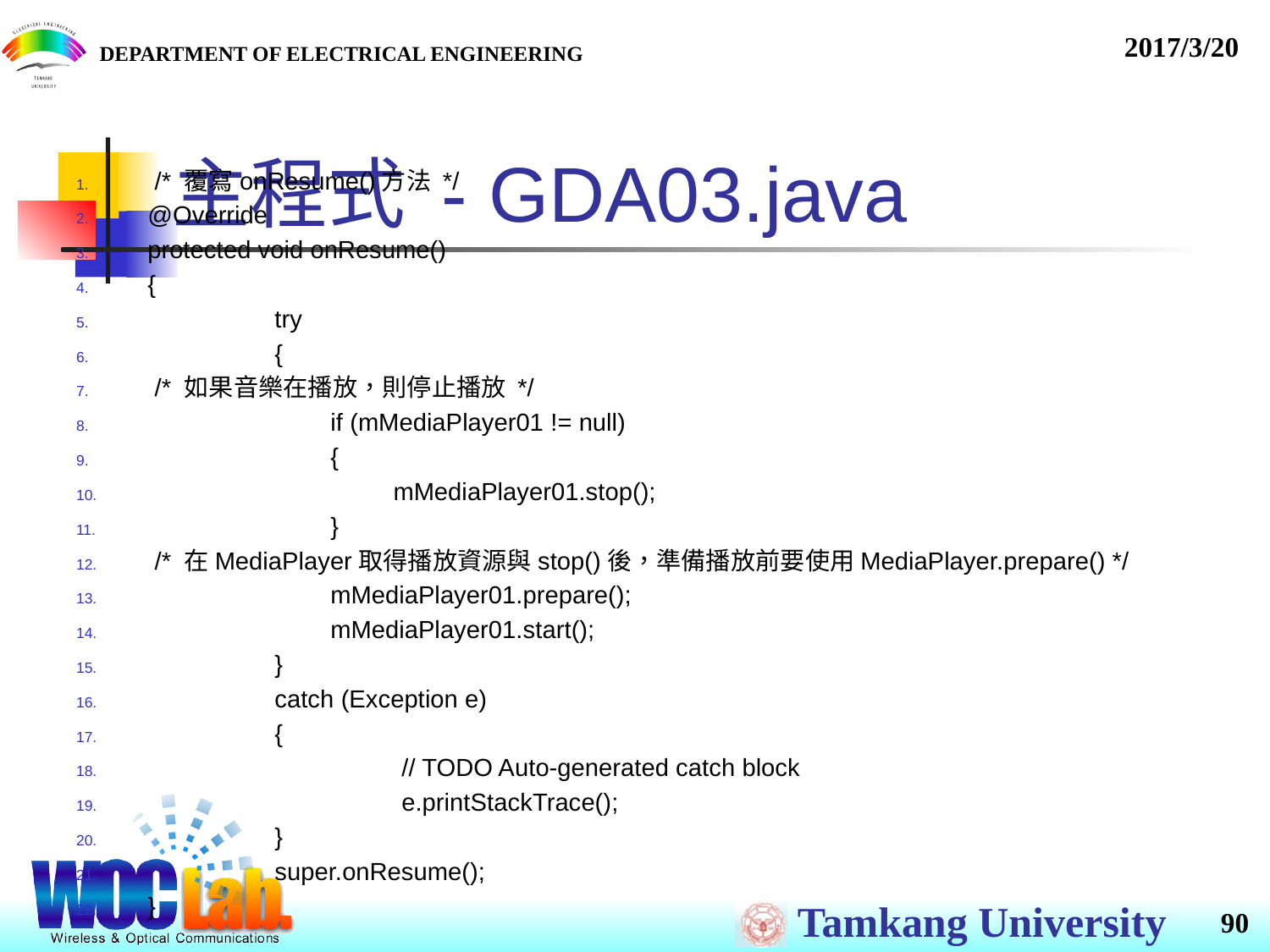

# 主程式 - GDA03.java
 /* 覆寫onResume()方法 */
@Override
protected void onResume()
{
	try
	{
 /* 如果音樂在播放，則停止播放 */
	        if (mMediaPlayer01 != null)
	        {
	                 mMediaPlayer01.stop();
	        }
 /* 在MediaPlayer取得播放資源與stop()後，準備播放前要使用MediaPlayer.prepare() */
	        mMediaPlayer01.prepare();
	        mMediaPlayer01.start();
	}
	catch (Exception e)
	{
		// TODO Auto-generated catch block
		e.printStackTrace();
	}
	super.onResume();
}